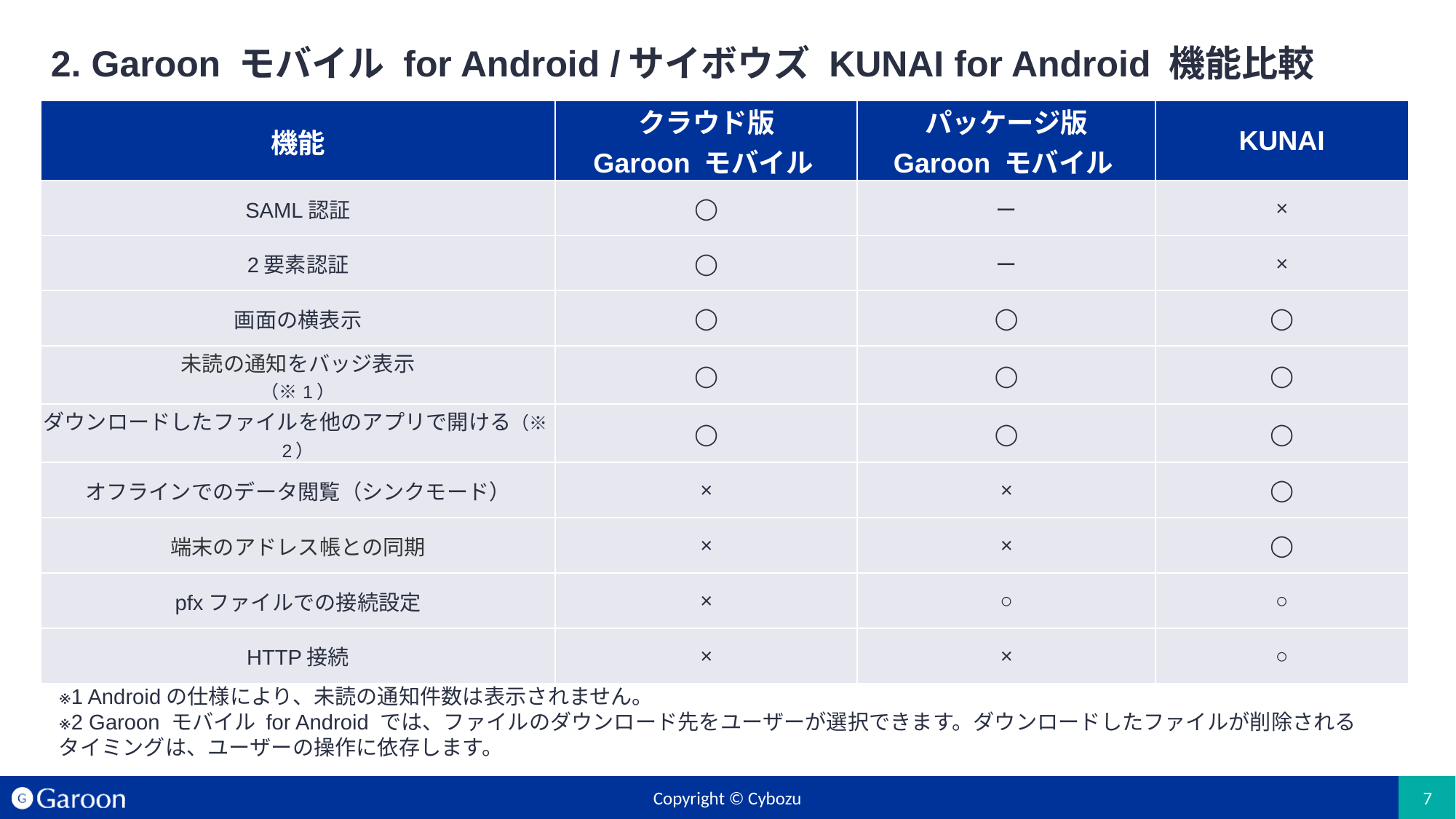

# 2. Garoon モバイル for Android /サイボウズ KUNAI for Android 機能比較
| 機能 | クラウド版 Garoon モバイル | パッケージ版 Garoon モバイル | KUNAI |
| --- | --- | --- | --- |
| SAML認証 | ◯ | ー | × |
| 2要素認証 | ◯ | ー | × |
| 画面の横表示 | ◯ | ◯ | ◯ |
| 未読の通知をバッジ表示 （※1） | ◯ | ◯ | ◯ |
| ダウンロードしたファイルを他のアプリで開ける（※2） | ◯ | ◯ | ◯ |
| オフラインでのデータ閲覧（シンクモード） | × | × | ◯ |
| 端末のアドレス帳との同期 | × | × | ◯ |
| pfxファイルでの接続設定 | × | ○ | ○ |
| HTTP接続 | × | × | ○ |
※1 Androidの仕様により、未読の通知件数は表示されません。
※2 Garoon モバイル for Android では、ファイルのダウンロード先をユーザーが選択できます。ダウンロードしたファイルが削除されるタイミングは、ユーザーの操作に依存します。